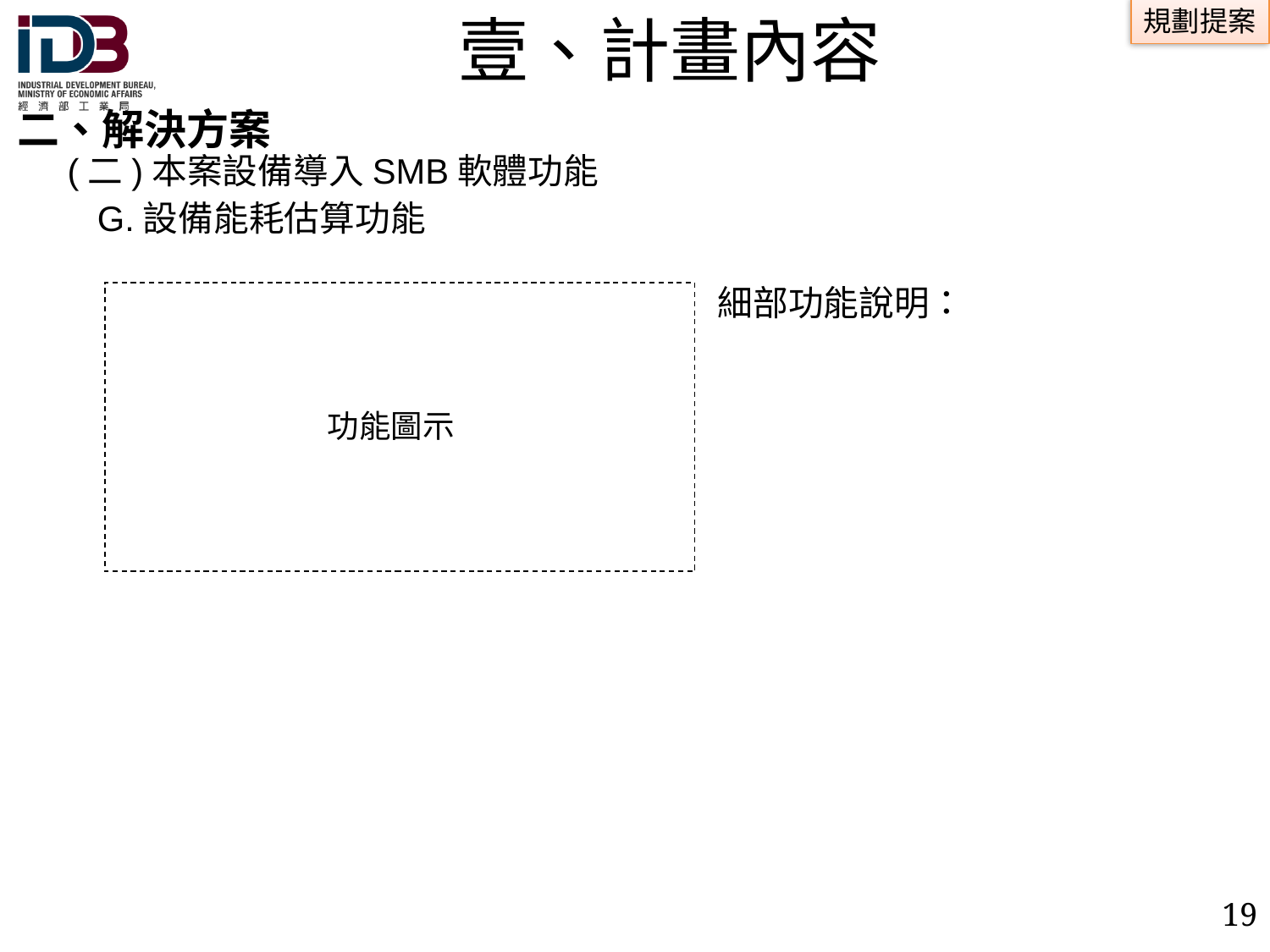

# 壹、計畫內容
二、解決方案
(二)本案設備導入SMB軟體功能
G.設備能耗估算功能
細部功能說明：

功能圖示
19